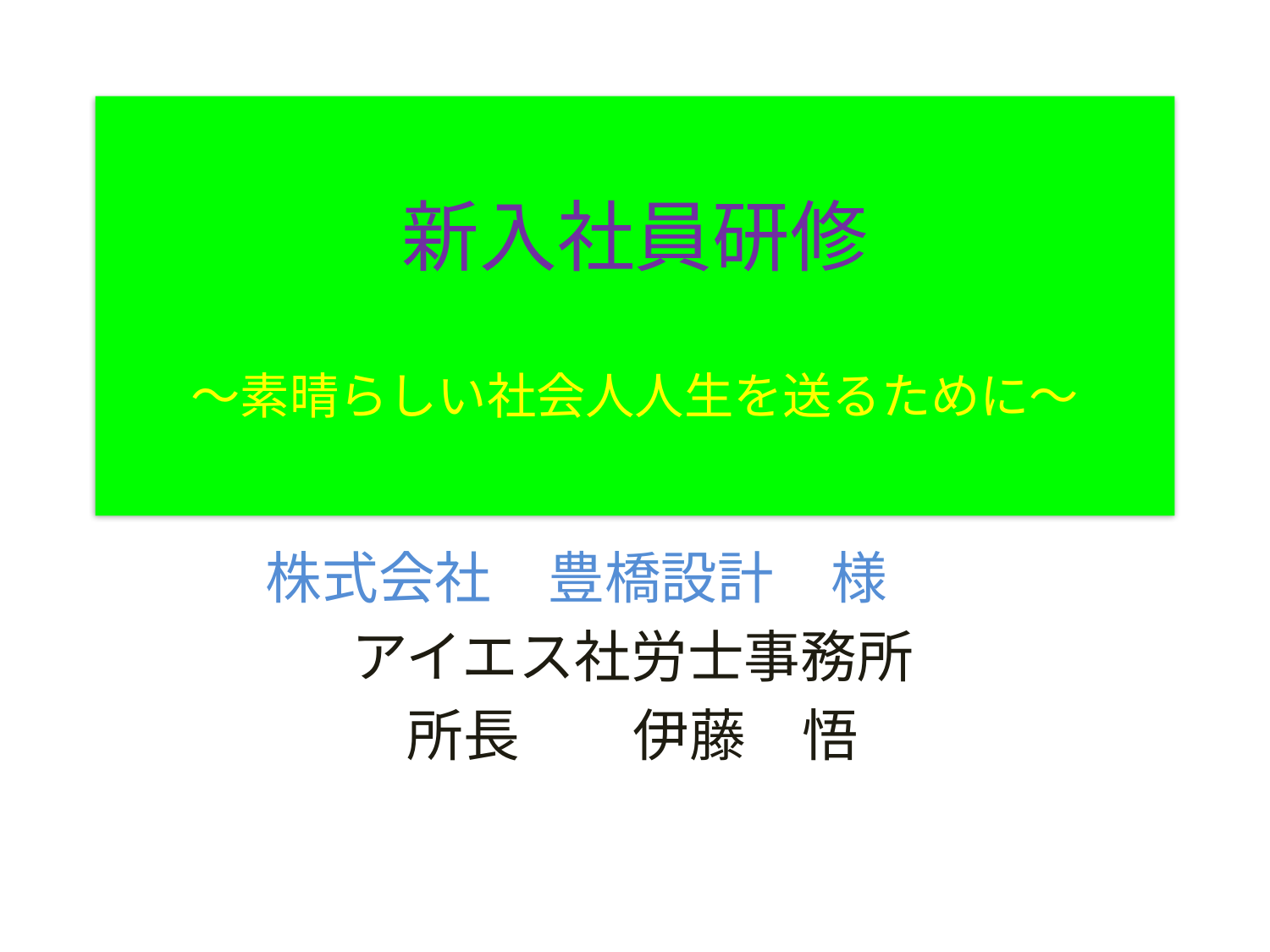

# 新入社員研修 ～素晴らしい社会人人生を送るために～
株式会社　豊橋設計　様
アイエス社労士事務所
所長　　伊藤　悟